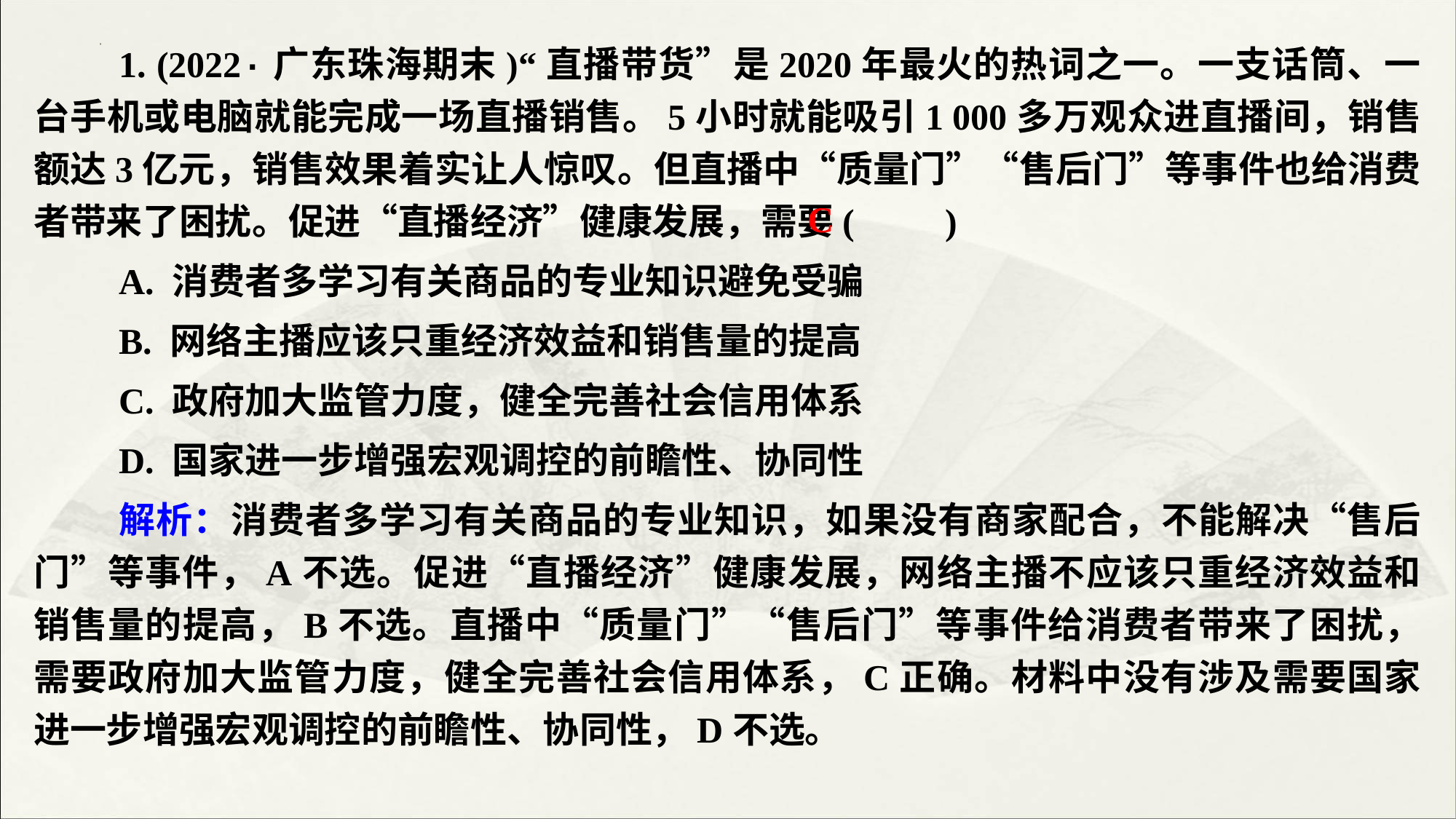

1. (2022·广东珠海期末)“直播带货”是2020年最火的热词之一。一支话筒、一台手机或电脑就能完成一场直播销售。5小时就能吸引1 000多万观众进直播间，销售额达3亿元，销售效果着实让人惊叹。但直播中“质量门”“售后门”等事件也给消费者带来了困扰。促进“直播经济”健康发展，需要(　　)
A. 消费者多学习有关商品的专业知识避免受骗
B. 网络主播应该只重经济效益和销售量的提高
C. 政府加大监管力度，健全完善社会信用体系
D. 国家进一步增强宏观调控的前瞻性、协同性
解析：消费者多学习有关商品的专业知识，如果没有商家配合，不能解决“售后门”等事件，A不选。促进“直播经济”健康发展，网络主播不应该只重经济效益和销售量的提高，B不选。直播中“质量门”“售后门”等事件给消费者带来了困扰，需要政府加大监管力度，健全完善社会信用体系，C正确。材料中没有涉及需要国家进一步增强宏观调控的前瞻性、协同性，D不选。
C